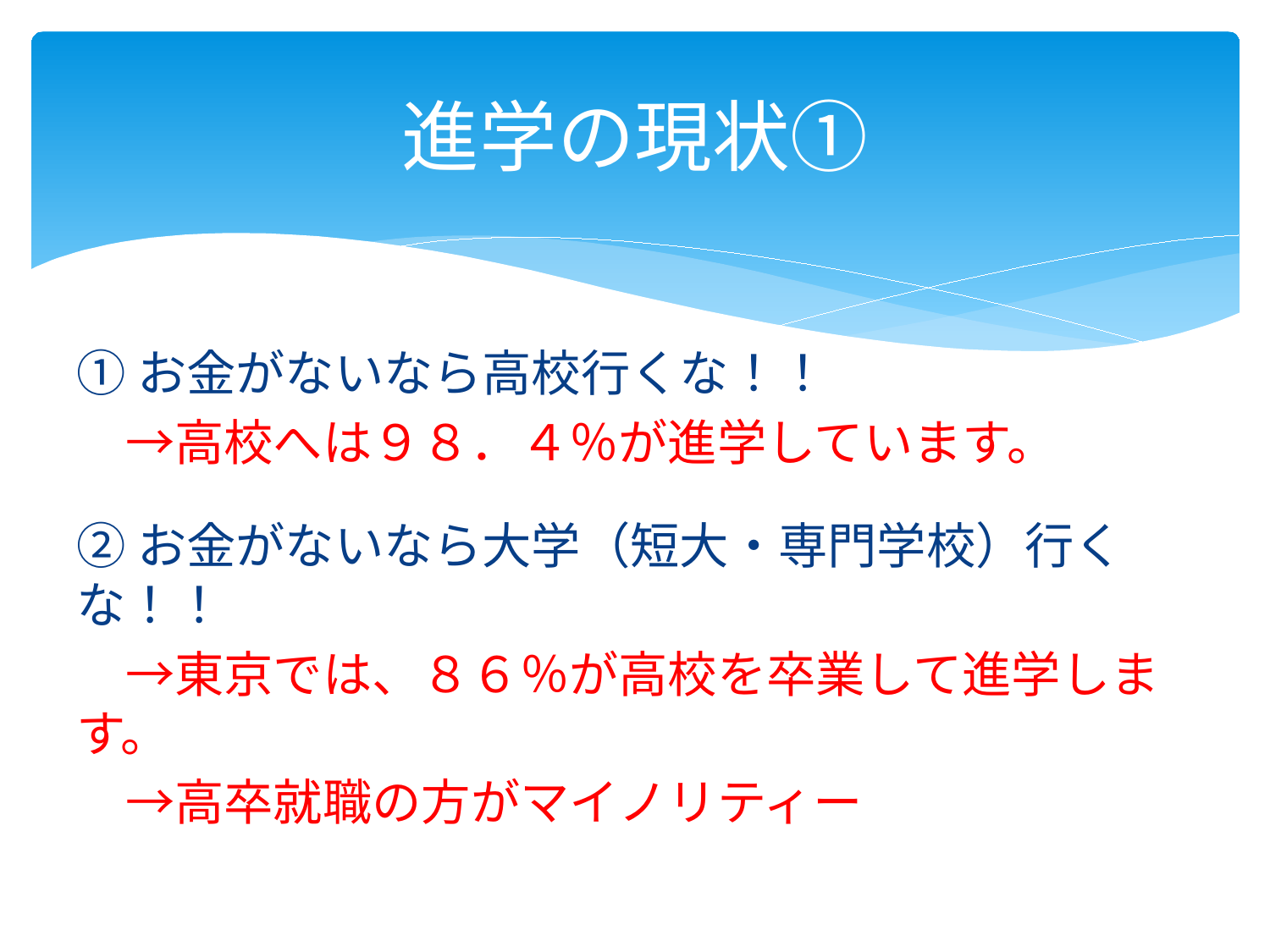

# 進学の現状①
①お金がないなら高校行くな！！
　→高校へは９８．４％が進学しています。

②お金がないなら大学（短大・専門学校）行くな！！
　→東京では、８６％が高校を卒業して進学します。
　→高卒就職の方がマイノリティー